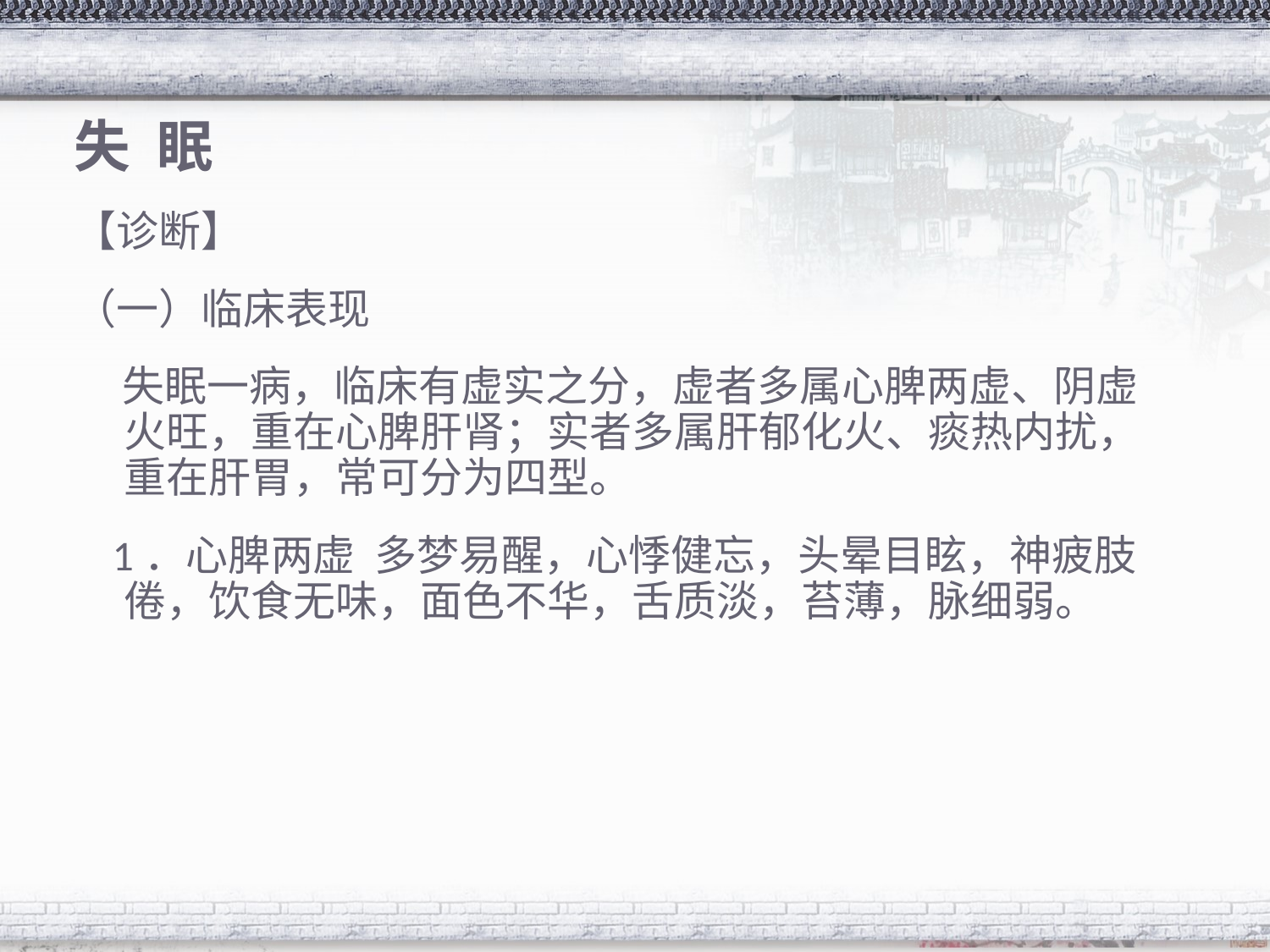

# 失  眠
【诊断】
（一）临床表现
    失眠一病，临床有虚实之分，虚者多属心脾两虚、阴虚火旺，重在心脾肝肾；实者多属肝郁化火、痰热内扰，重在肝胃，常可分为四型。
    1．心脾两虚  多梦易醒，心悸健忘，头晕目眩，神疲肢倦，饮食无味，面色不华，舌质淡，苔薄，脉细弱。